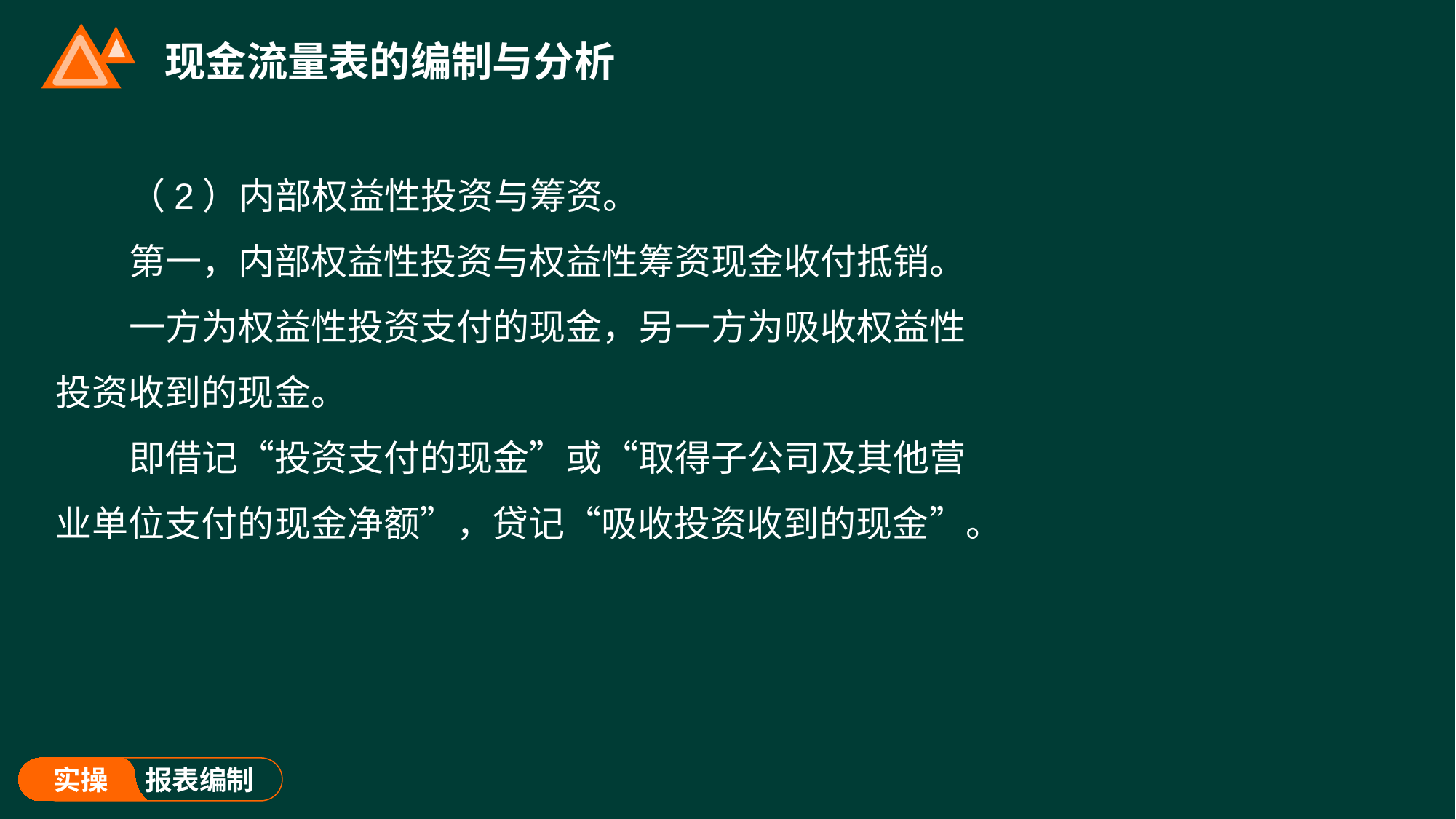

# 现金流量表的编制与分析
（2）内部权益性投资与筹资。
第一，内部权益性投资与权益性筹资现金收付抵销。
一方为权益性投资支付的现金，另一方为吸收权益性投资收到的现金。
即借记“投资支付的现金”或“取得子公司及其他营业单位支付的现金净额”，贷记“吸收投资收到的现金”。